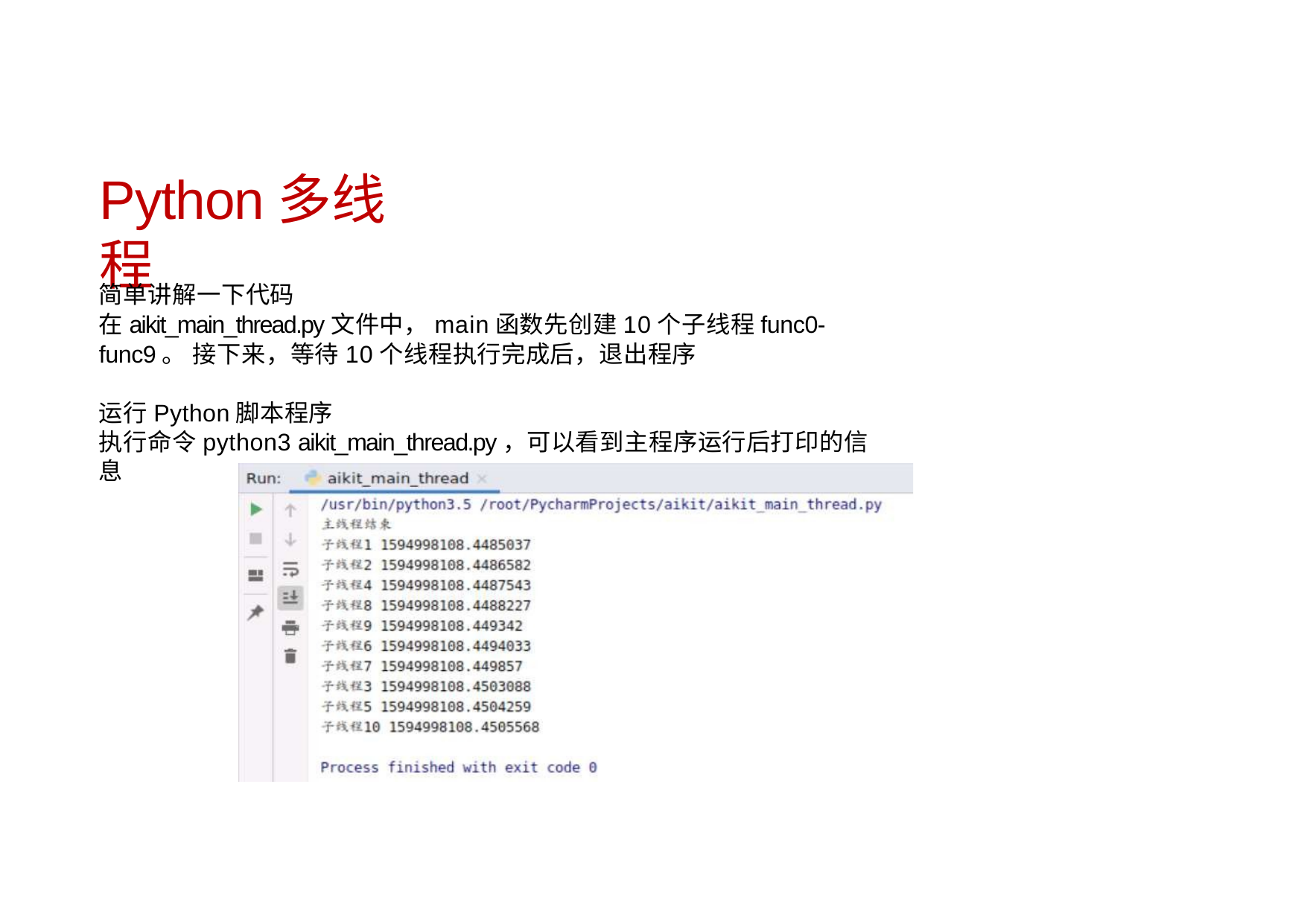

# Python多线程
简单讲解一下代码
在aikit_main_thread.py文件中，main函数先创建10个子线程func0-func9。 接下来，等待10个线程执行完成后，退出程序

运行Python脚本程序
执行命令python3 aikit_main_thread.py，可以看到主程序运行后打印的信息